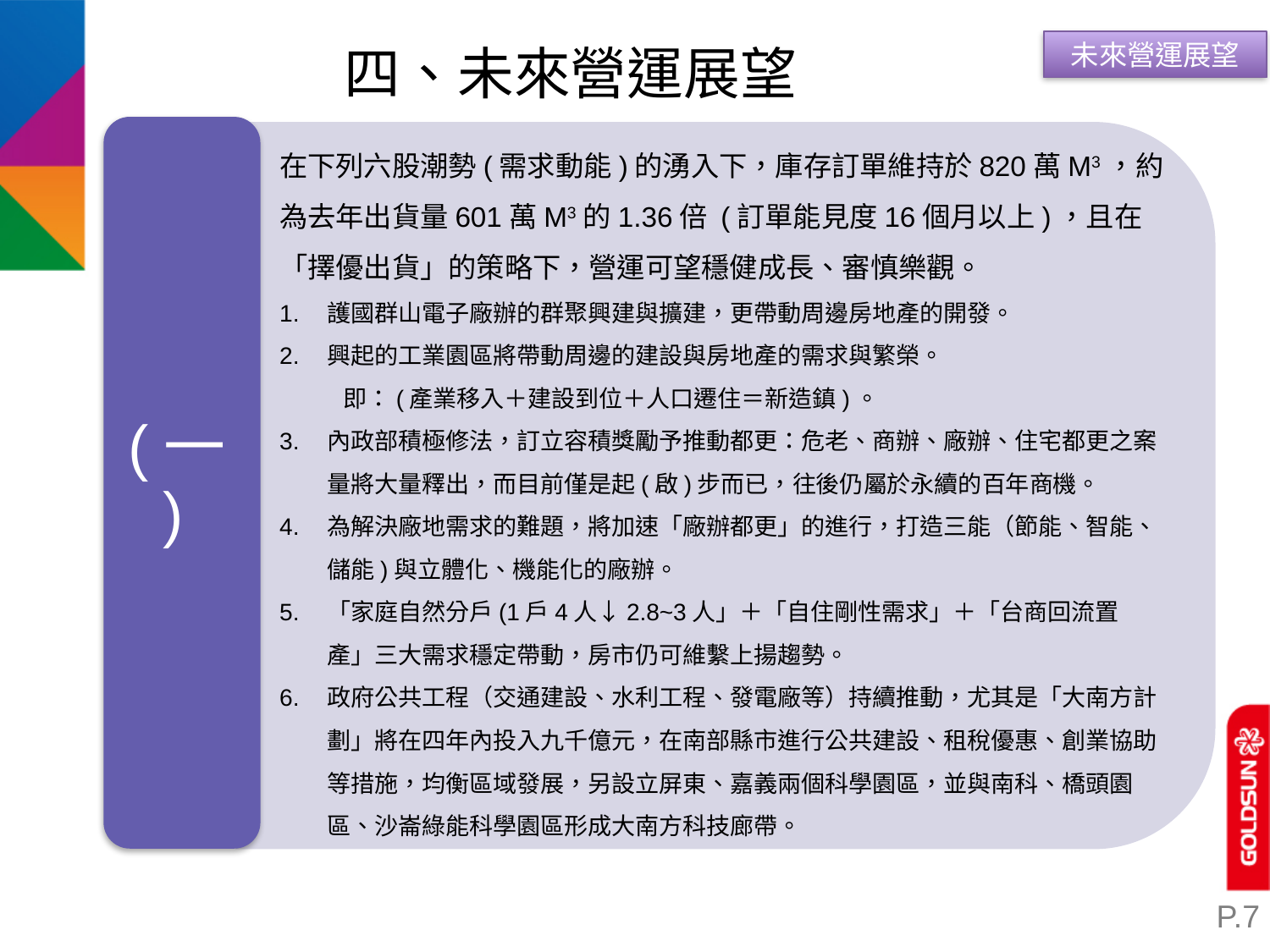

四、未來營運展望
未來營運展望

(一)

在下列六股潮勢(需求動能)的湧入下，庫存訂單維持於820萬M3，約為去年出貨量601萬M3的1.36倍 (訂單能見度16個月以上)，且在「擇優出貨」的策略下，營運可望穩健成長、審慎樂觀。
護國群山電子廠辦的群聚興建與擴建，更帶動周邊房地產的開發。
興起的工業園區將帶動周邊的建設與房地產的需求與繁榮。
即：(產業移入＋建設到位＋人口遷住＝新造鎮)。
內政部積極修法，訂立容積獎勵予推動都更：危老、商辦、廠辦、住宅都更之案量將大量釋出，而目前僅是起(啟)步而已，往後仍屬於永續的百年商機。
為解決廠地需求的難題，將加速「廠辦都更」的進行，打造三能（節能、智能、儲能)與立體化、機能化的廠辦。
「家庭自然分戶(1戶4人↓2.8~3人」＋「自住剛性需求」＋「台商回流置產」三大需求穩定帶動，房市仍可維繫上揚趨勢。
政府公共工程（交通建設、水利工程、發電廠等）持續推動，尤其是「大南方計劃」將在四年內投入九千億元，在南部縣市進行公共建設、租稅優惠、創業協助等措施，均衡區域發展，另設立屏東、嘉義兩個科學園區，並與南科、橋頭園區、沙崙綠能科學園區形成大南方科技廊帶。
P.7